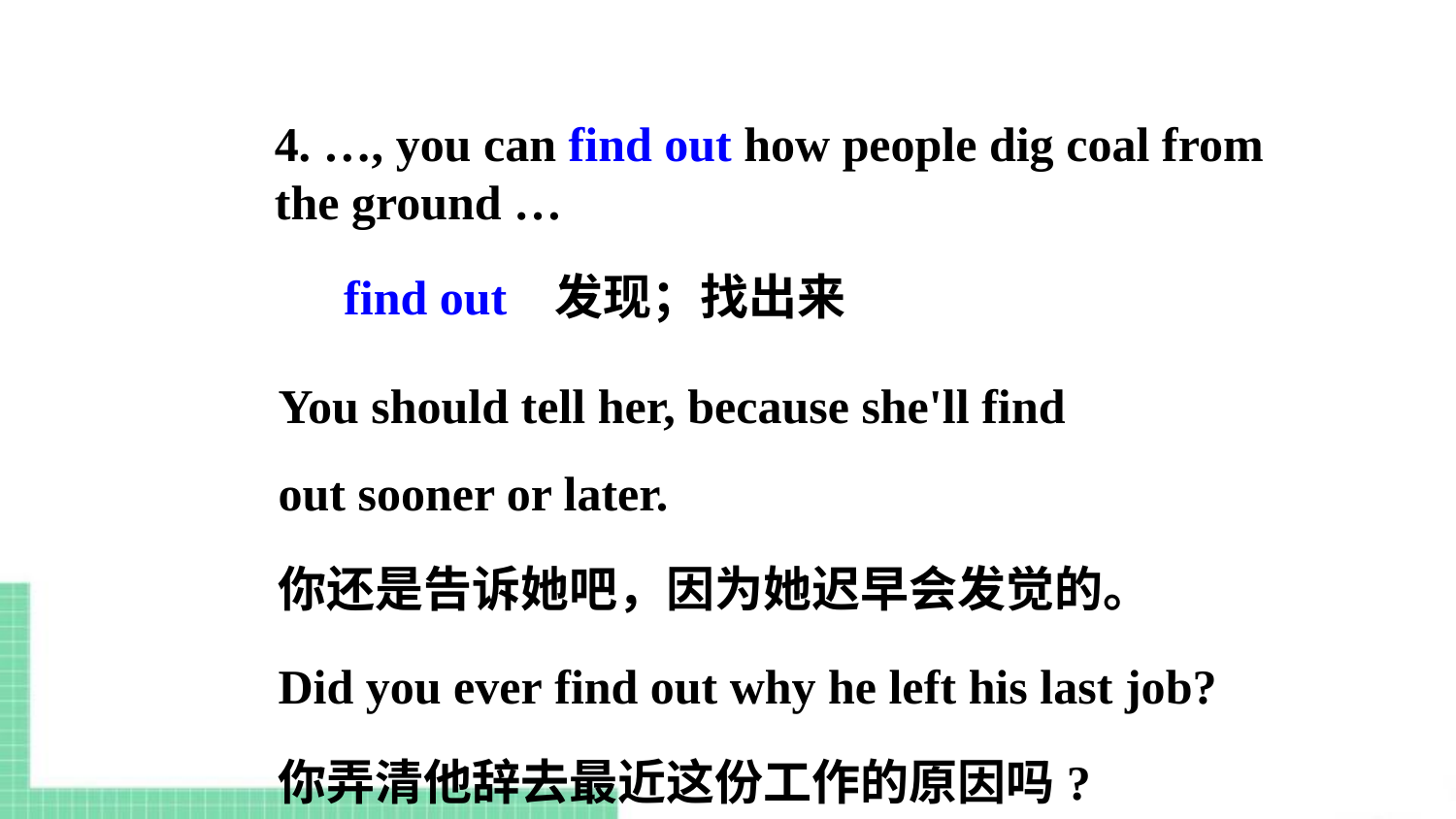

4. …, you can find out how people dig coal from the ground …
    find out   发现；找出来
You should tell her, because she'll find out sooner or later.
你还是告诉她吧，因为她迟早会发觉的。
Did you ever find out why he left his last job?
你弄清他辞去最近这份工作的原因吗?